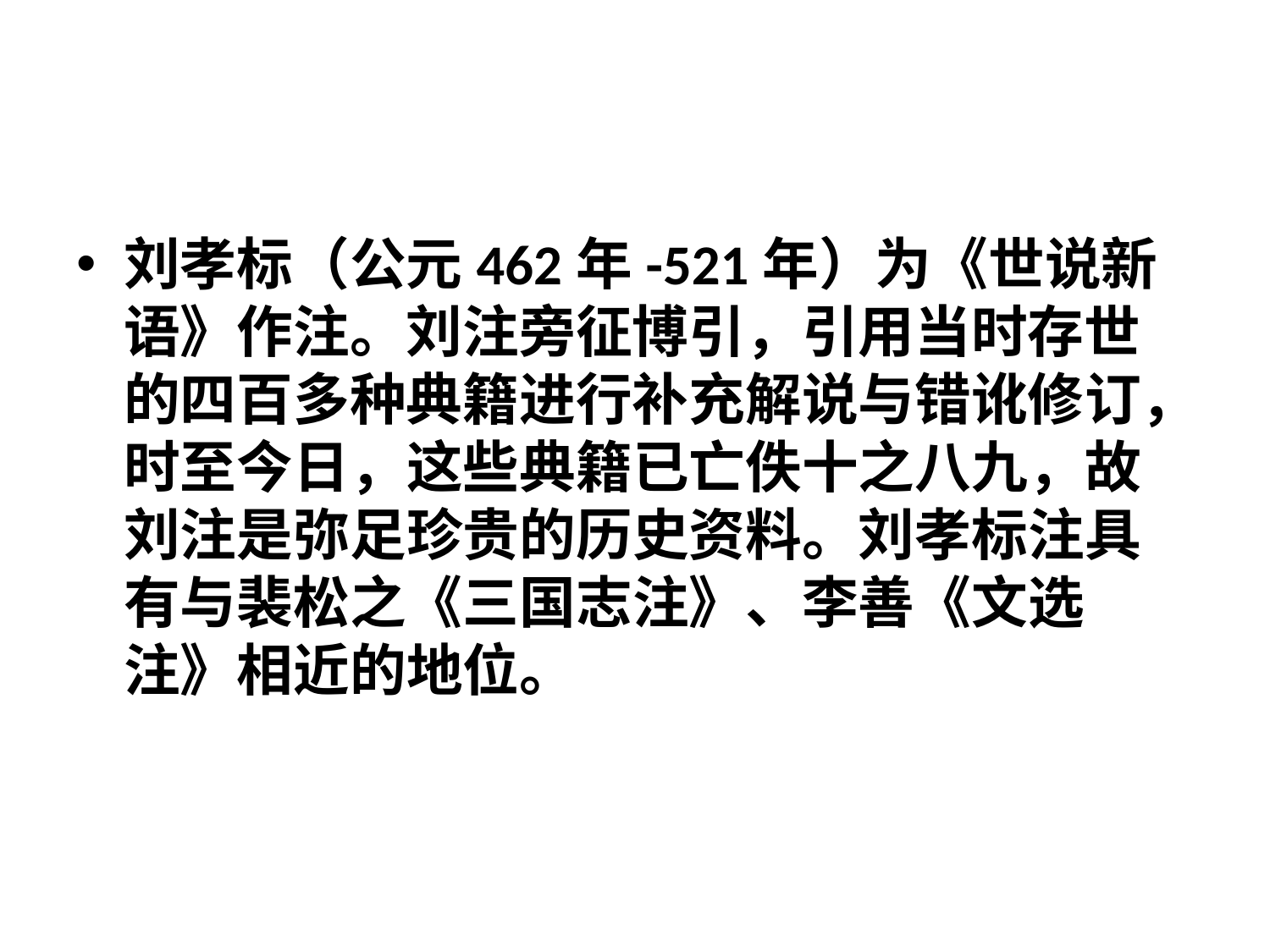

#
刘孝标（公元462年-521年）为《世说新语》作注。刘注旁征博引，引用当时存世的四百多种典籍进行补充解说与错讹修订，时至今日，这些典籍已亡佚十之八九，故刘注是弥足珍贵的历史资料。刘孝标注具有与裴松之《三国志注》、李善《文选注》相近的地位。